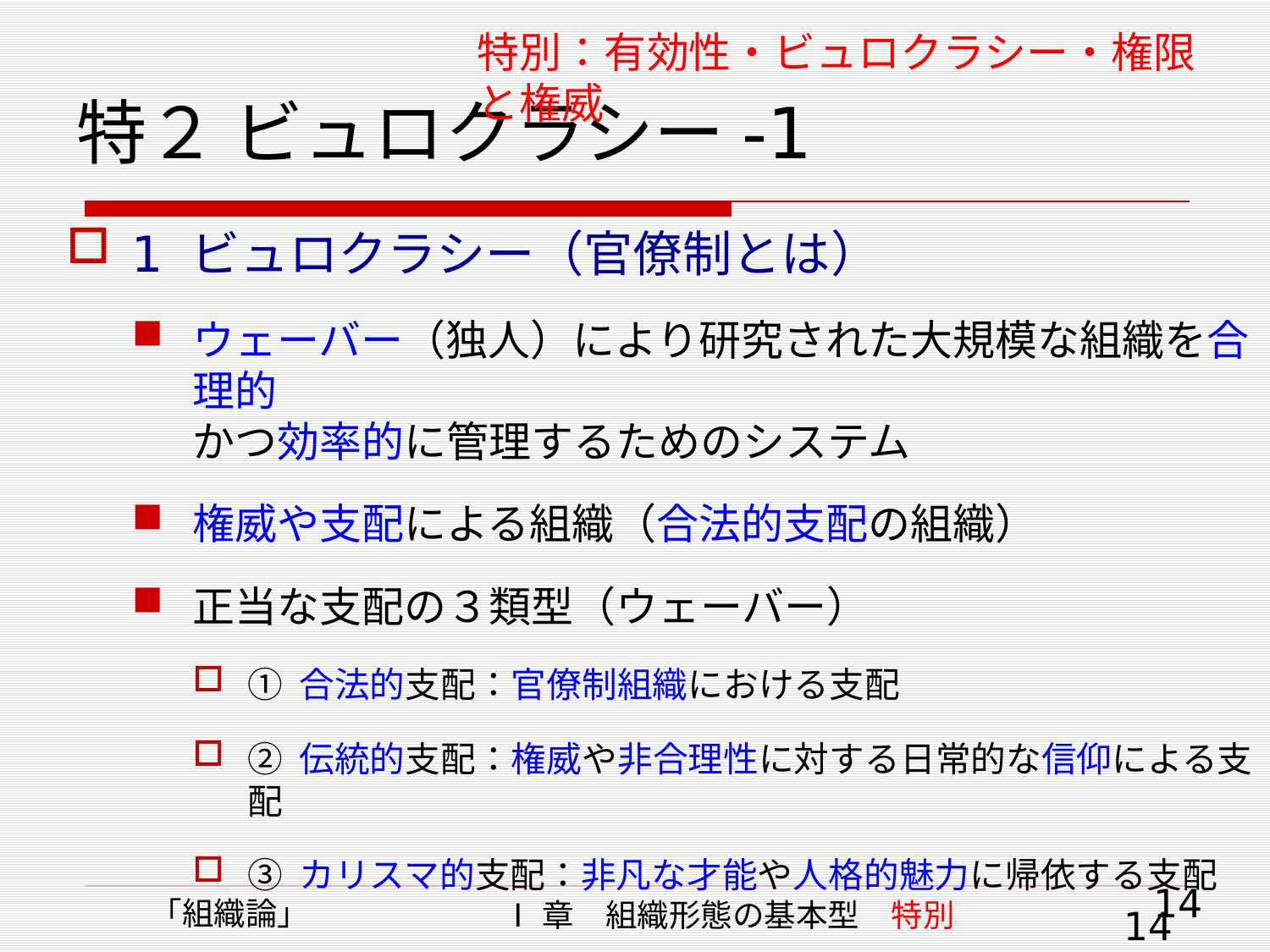

特別：有効性・ビュロクラシー・権限と権威
# 特２ ビュロクラシー-1
1 ビュロクラシー（官僚制とは）
ウェーバー（独人）により研究された大規模な組織を合理的
かつ効率的に管理するためのシステム
権威や支配による組織（合法的支配の組織）
正当な支配の３類型（ウェーバー）
① 合法的支配：官僚制組織における支配
② 伝統的支配：権威や非合理性に対する日常的な信仰による支配
③ カリスマ的支配：非凡な才能や人格的魅力に帰依する支配
14
「組織論」
Ⅰ章　組織形態の基本型　特別
14